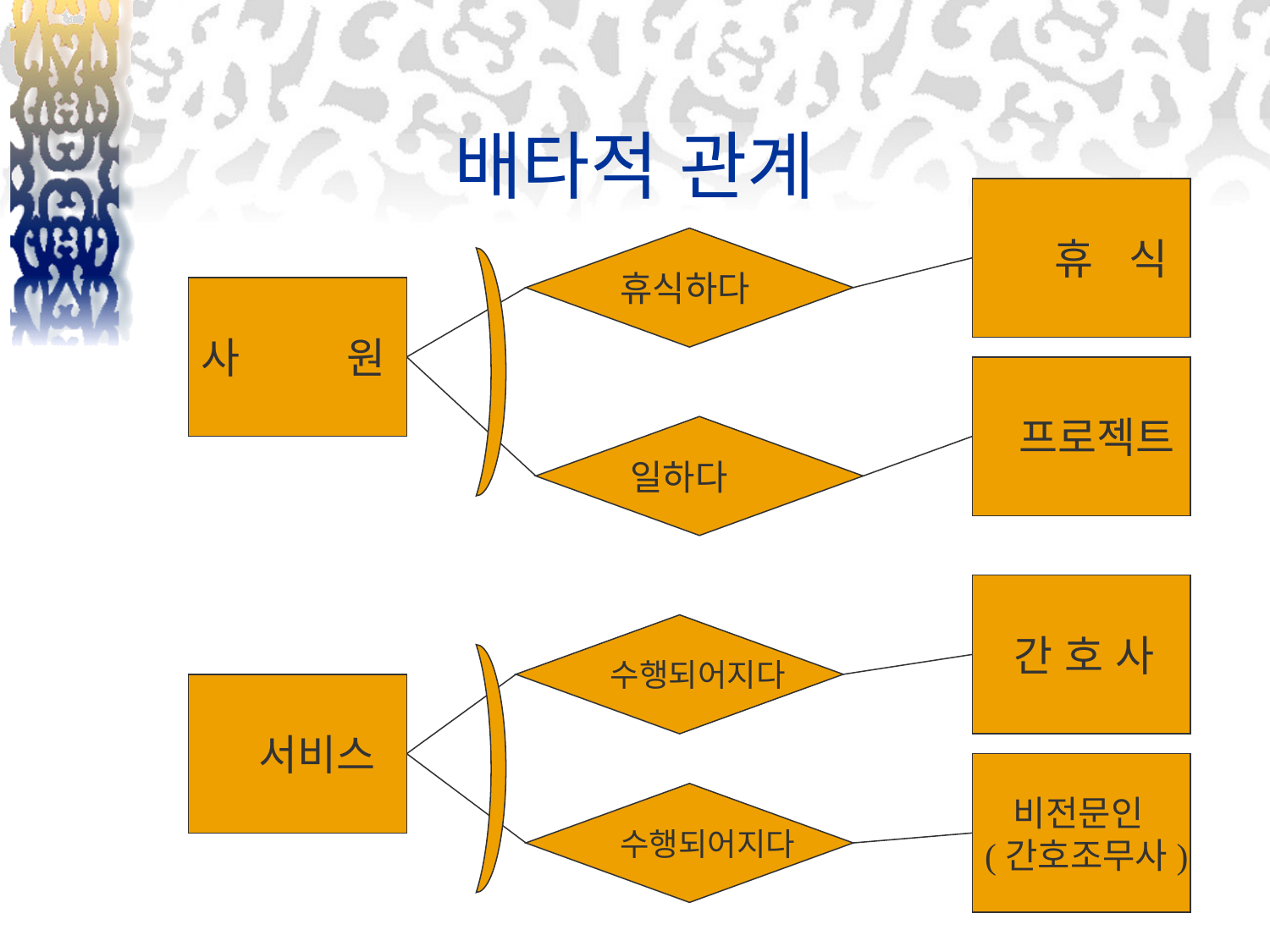

# 배타적 관계
     휴   식
휴식하다

사         원
  프로젝트
일하다
   간 호 사
수행되어지다

    서비스
  비전문인
(간호조무사)
수행되어지다